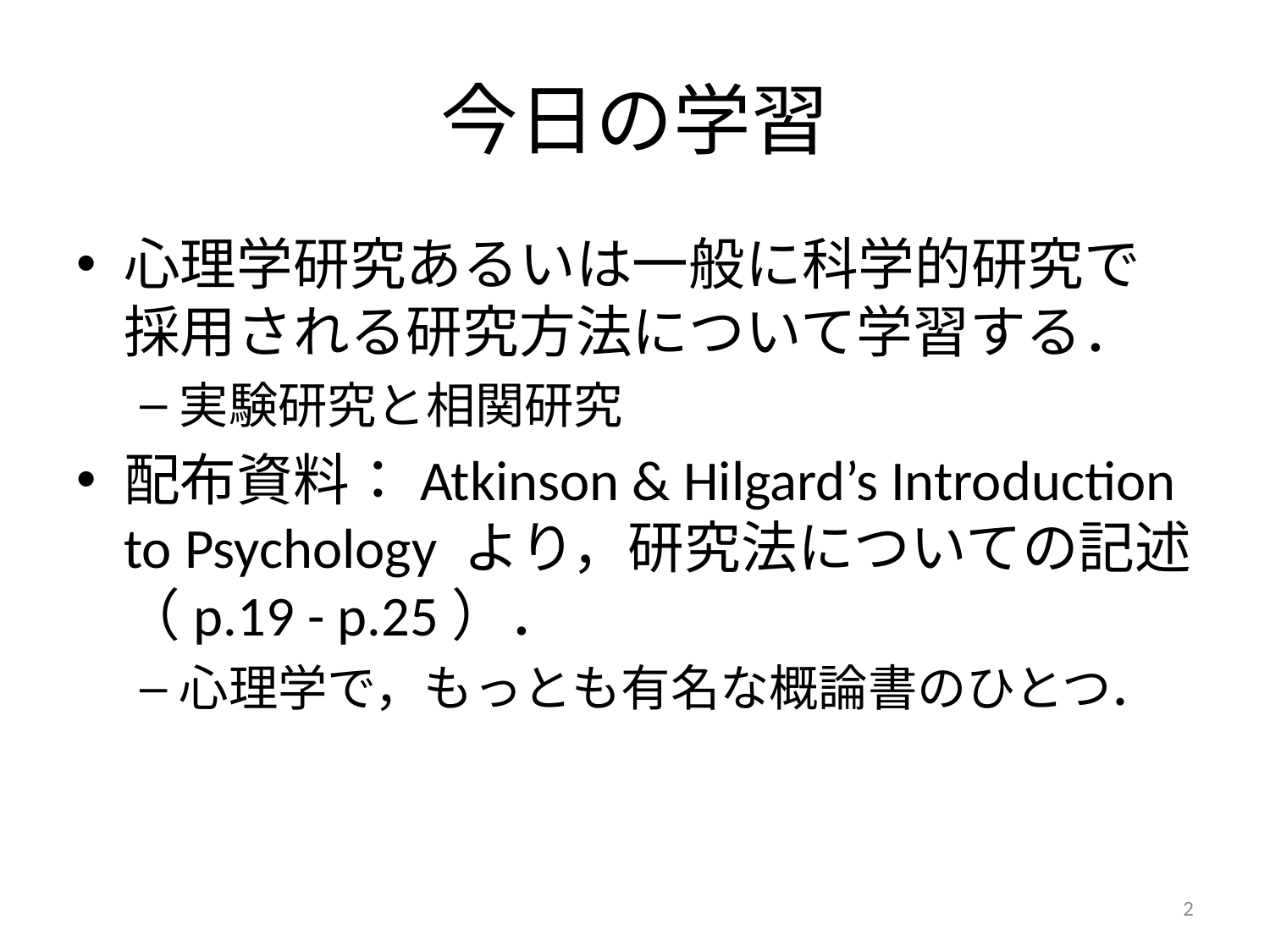

# 今日の学習
心理学研究あるいは一般に科学的研究で採用される研究方法について学習する．
実験研究と相関研究
配布資料：Atkinson & Hilgard’s Introduction to Psychology より，研究法についての記述（p.19 - p.25）．
心理学で，もっとも有名な概論書のひとつ．
2